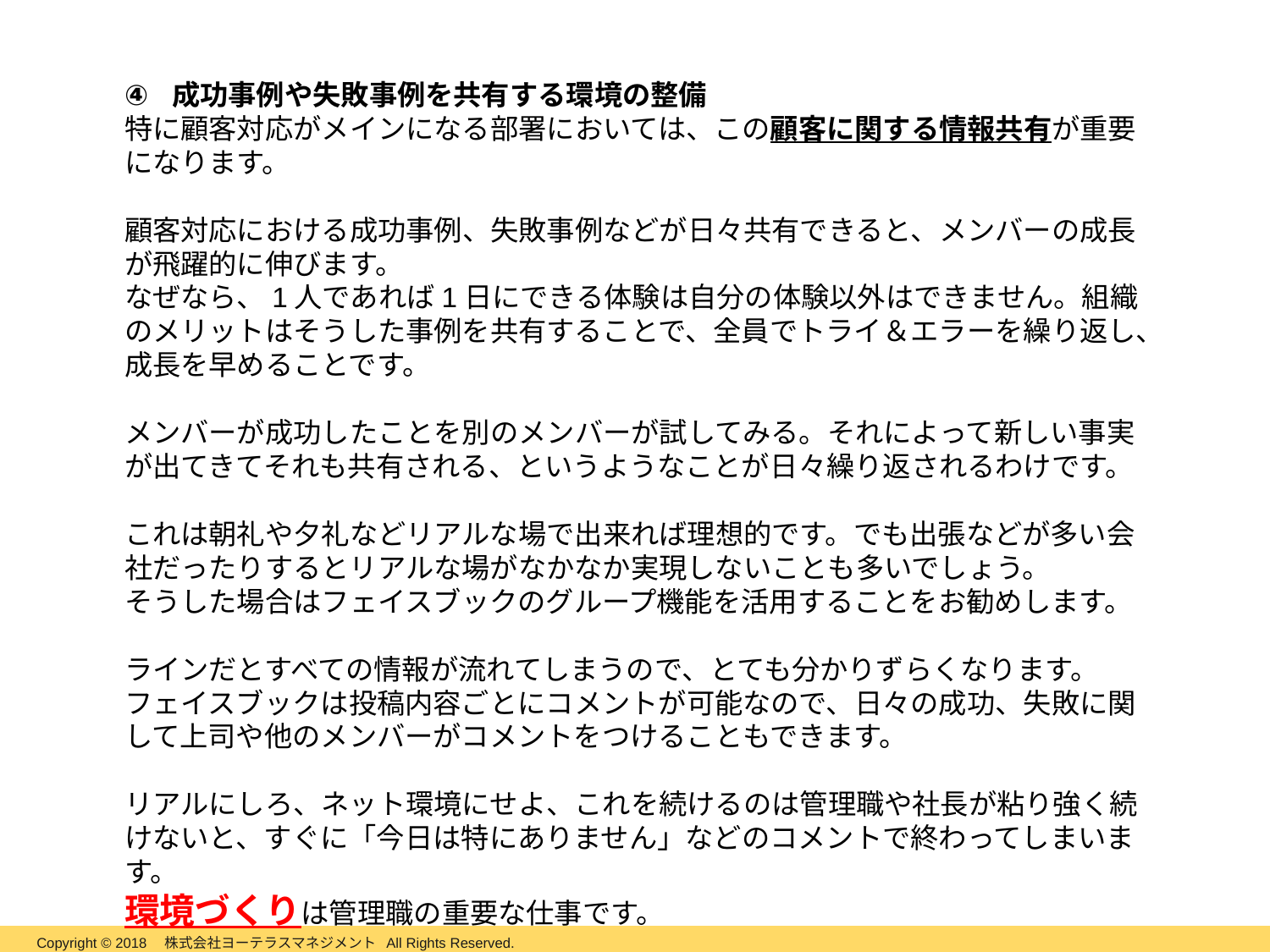

成功事例や失敗事例を共有する環境の整備
特に顧客対応がメインになる部署においては、この顧客に関する情報共有が重要になります。

顧客対応における成功事例、失敗事例などが日々共有できると、メンバーの成長が飛躍的に伸びます。
なぜなら、1人であれば1日にできる体験は自分の体験以外はできません。組織のメリットはそうした事例を共有することで、全員でトライ＆エラーを繰り返し、成長を早めることです。

メンバーが成功したことを別のメンバーが試してみる。それによって新しい事実が出てきてそれも共有される、というようなことが日々繰り返されるわけです。

これは朝礼や夕礼などリアルな場で出来れば理想的です。でも出張などが多い会社だったりするとリアルな場がなかなか実現しないことも多いでしょう。
そうした場合はフェイスブックのグループ機能を活用することをお勧めします。

ラインだとすべての情報が流れてしまうので、とても分かりずらくなります。フェイスブックは投稿内容ごとにコメントが可能なので、日々の成功、失敗に関して上司や他のメンバーがコメントをつけることもできます。

リアルにしろ、ネット環境にせよ、これを続けるのは管理職や社長が粘り強く続けないと、すぐに「今日は特にありません」などのコメントで終わってしまいます。
環境づくりは管理職の重要な仕事です。